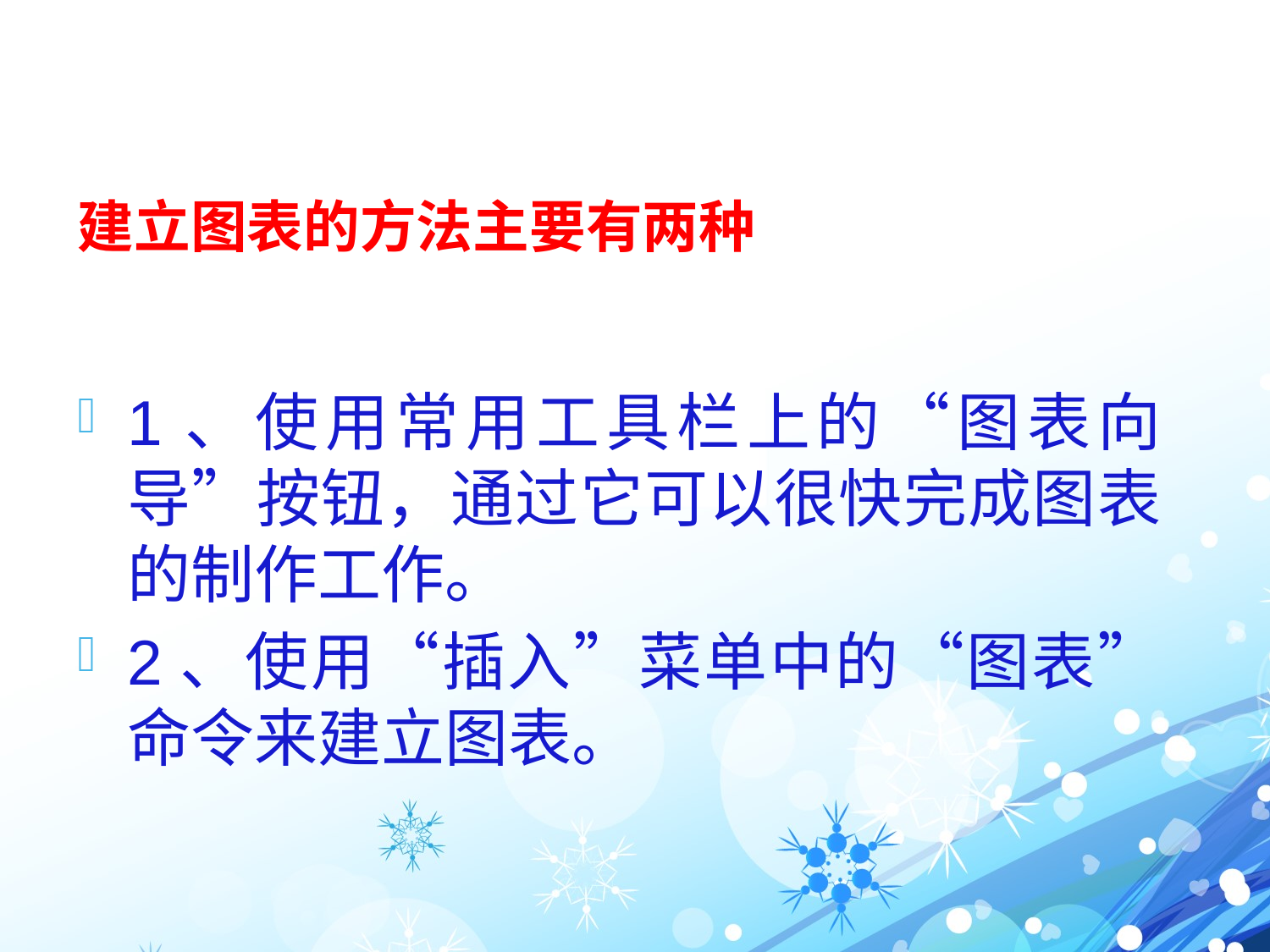

# 建立图表的方法主要有两种
1、使用常用工具栏上的“图表向导”按钮，通过它可以很快完成图表的制作工作。
2、使用“插入”菜单中的“图表”命令来建立图表。